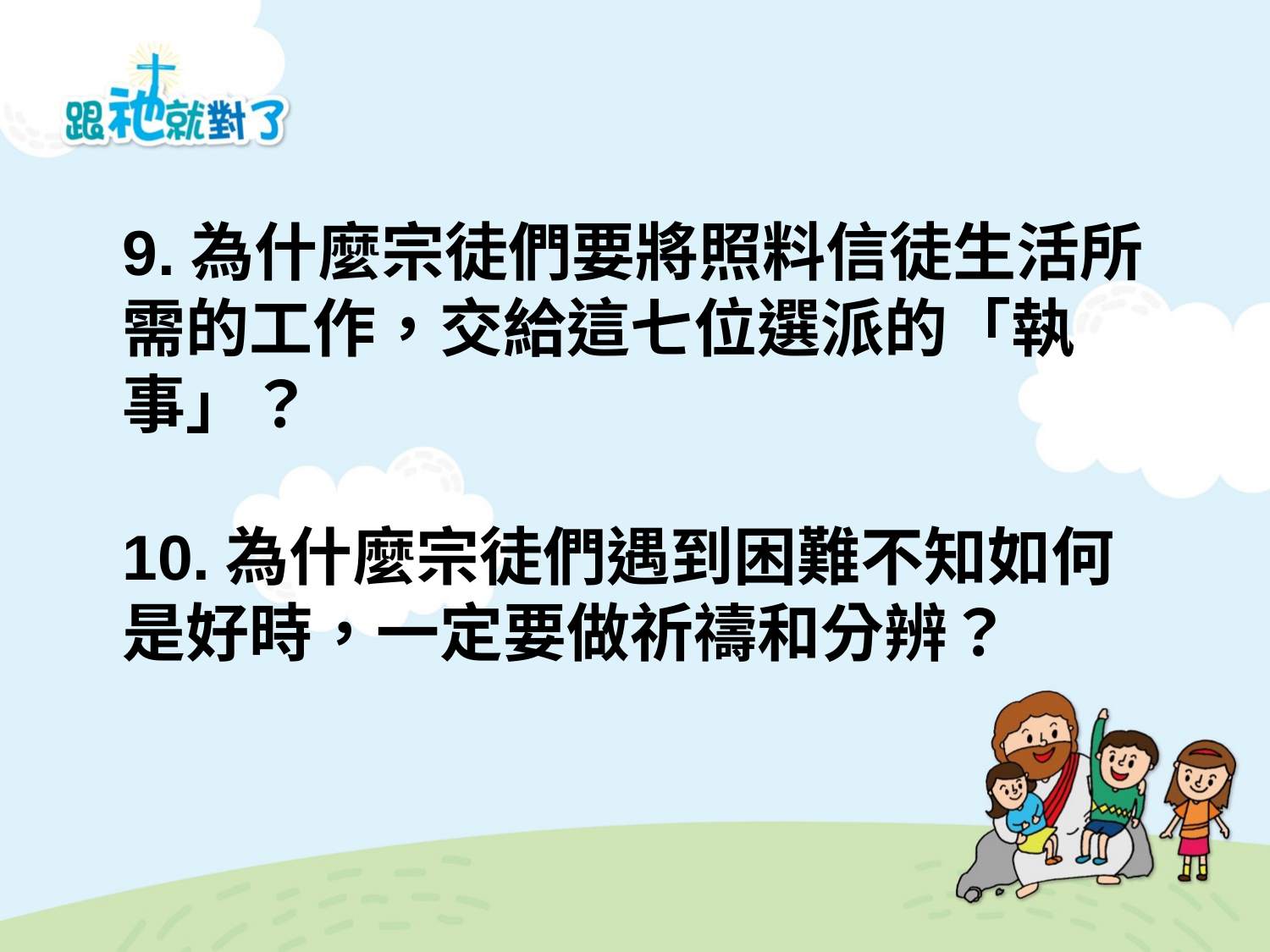

9.為什麼宗徒們要將照料信徒生活所需的工作，交給這七位選派的「執事」？

10.為什麼宗徒們遇到困難不知如何是好時，一定要做祈禱和分辨？